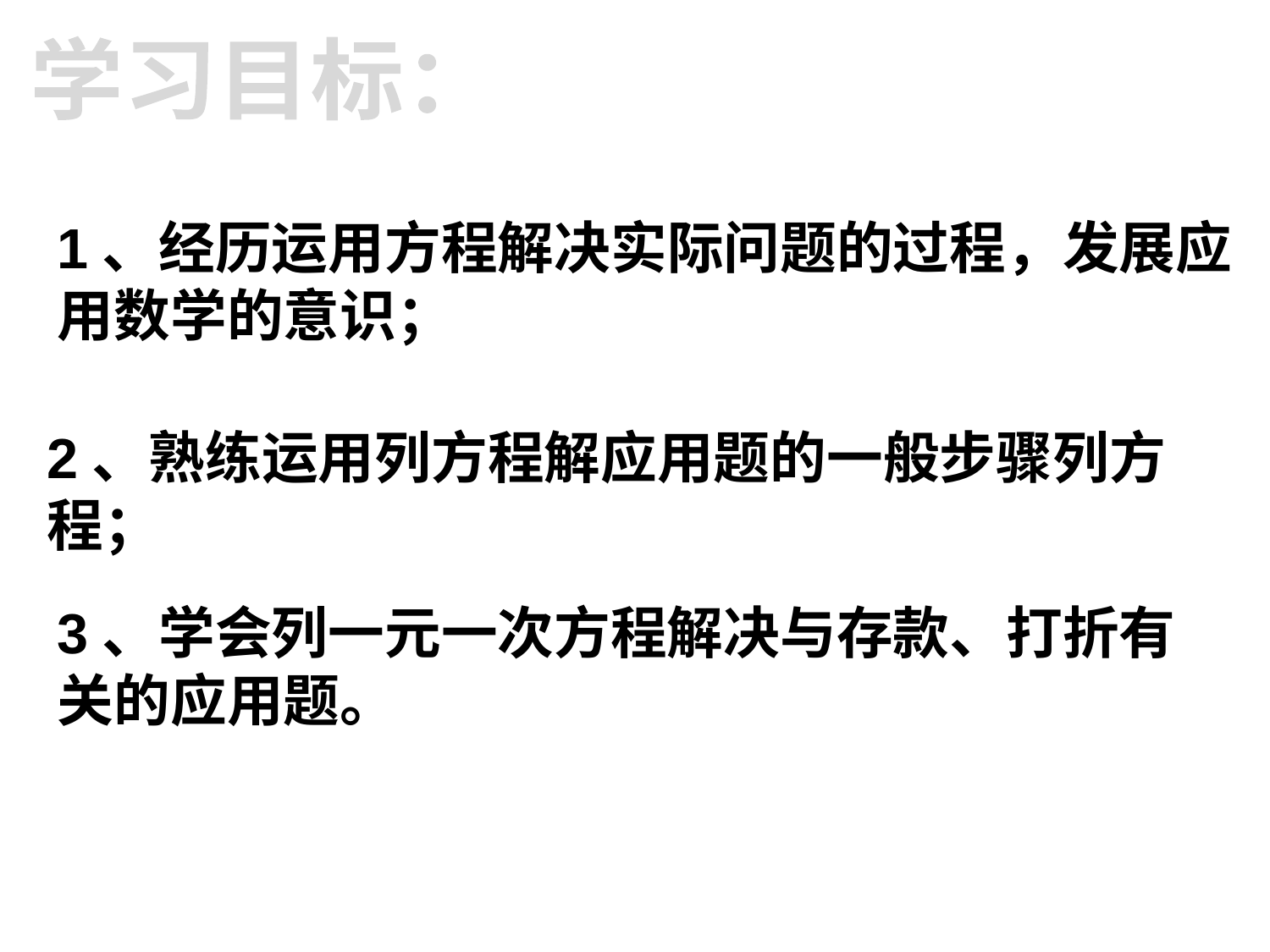

学习目标：
1、经历运用方程解决实际问题的过程，发展应用数学的意识；
2、熟练运用列方程解应用题的一般步骤列方程；
3、学会列一元一次方程解决与存款、打折有关的应用题。